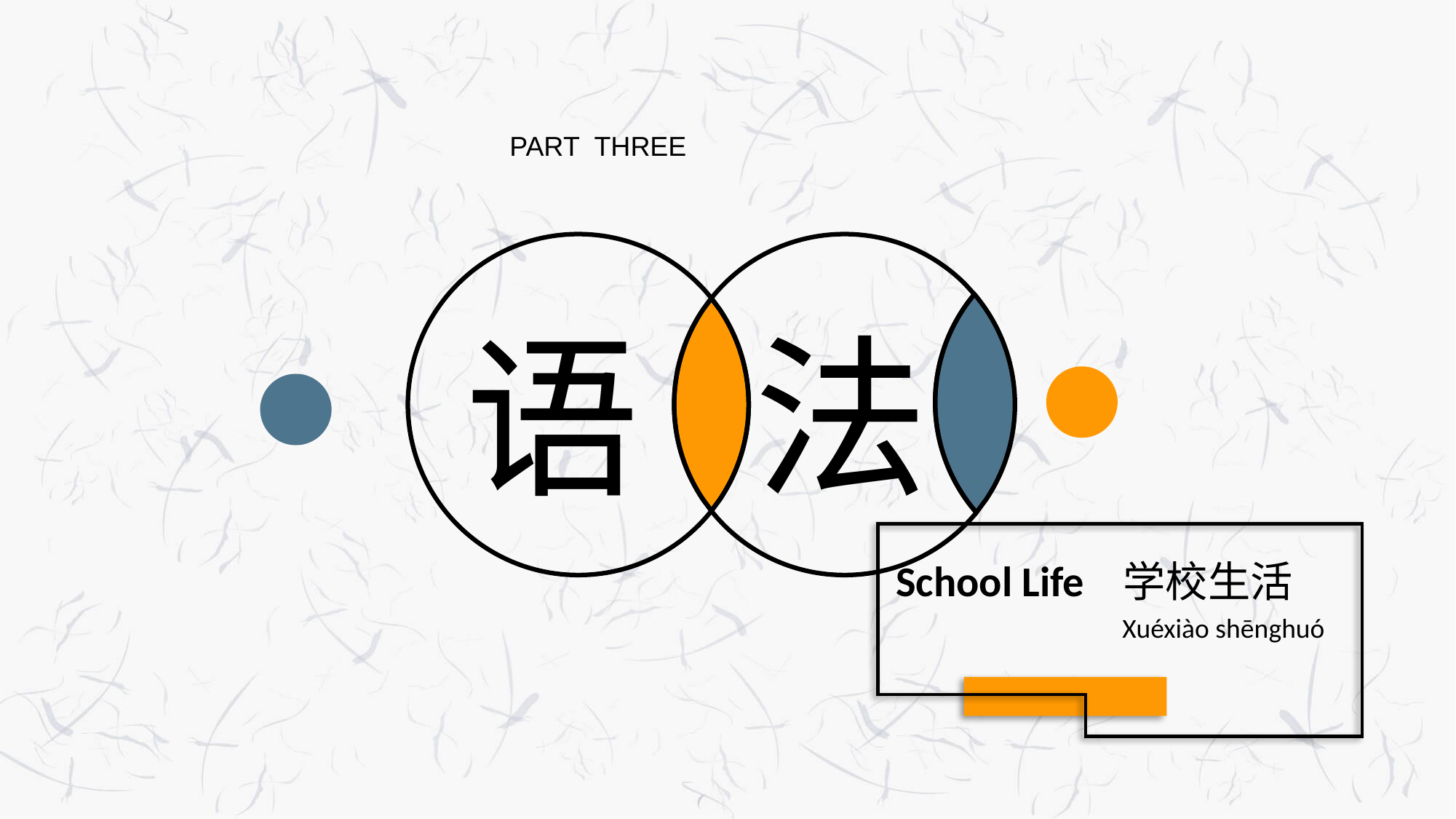

PART  THREE

语
法

School Life
学校生活
Xuéxiào shēnghuó